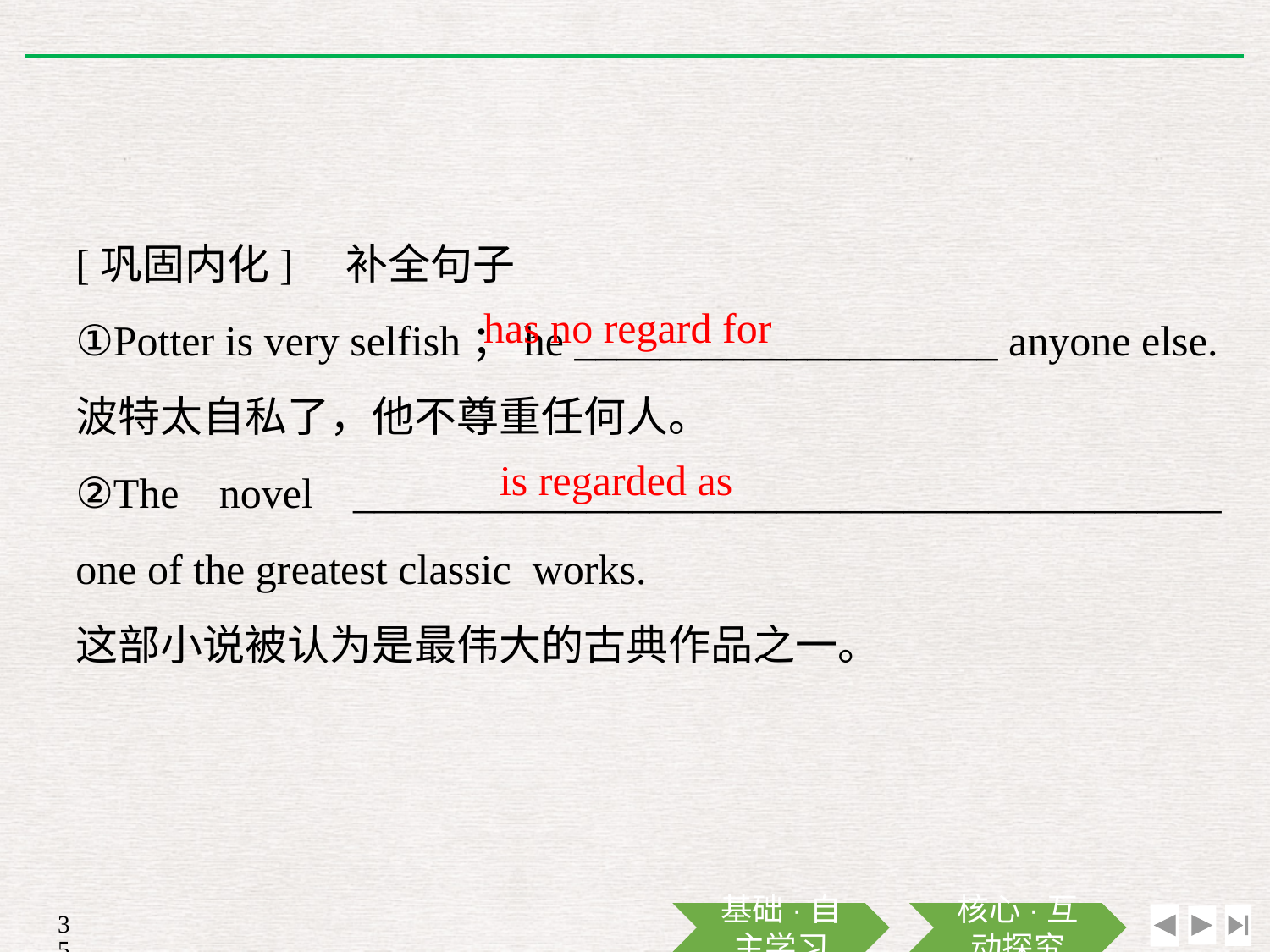

[巩固内化]　补全句子
①Potter is very selfish；he ____________________ anyone else.
波特太自私了，他不尊重任何人。
②The novel _________________________________________ one of the greatest classic  works.
这部小说被认为是最伟大的古典作品之一。
has no regard for
is regarded as